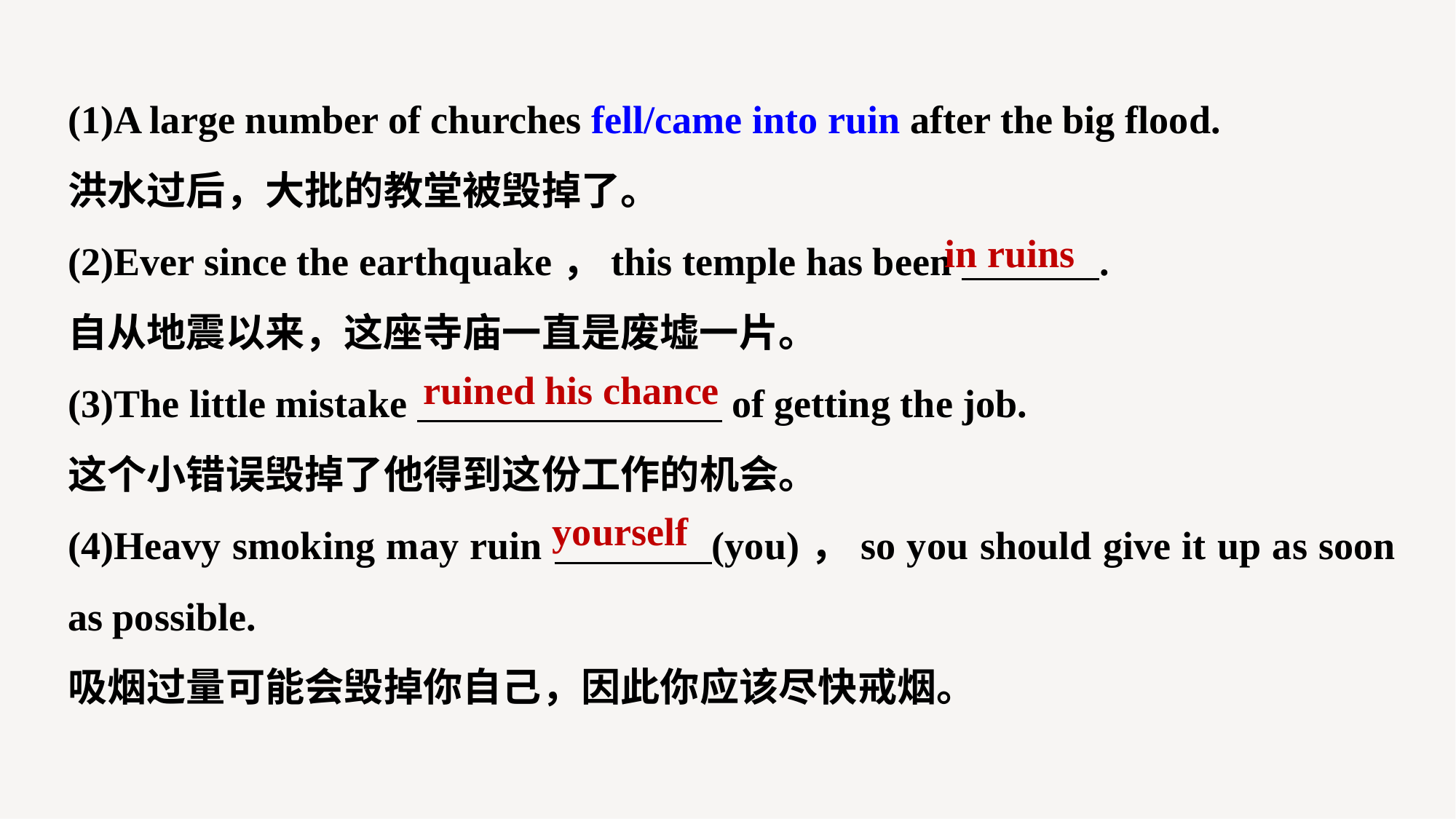

(1)A large number of churches fell/came into ruin after the big flood.
洪水过后，大批的教堂被毁掉了。
(2)Ever since the earthquake，this temple has been               .
自从地震以来，这座寺庙一直是废墟一片。
(3)The little mistake                                 of getting the job.
这个小错误毁掉了他得到这份工作的机会。
(4)Heavy smoking may ruin               (you)，so you should give it up as soon as possible.
吸烟过量可能会毁掉你自己，因此你应该尽快戒烟。
in ruins
ruined his chance
yourself